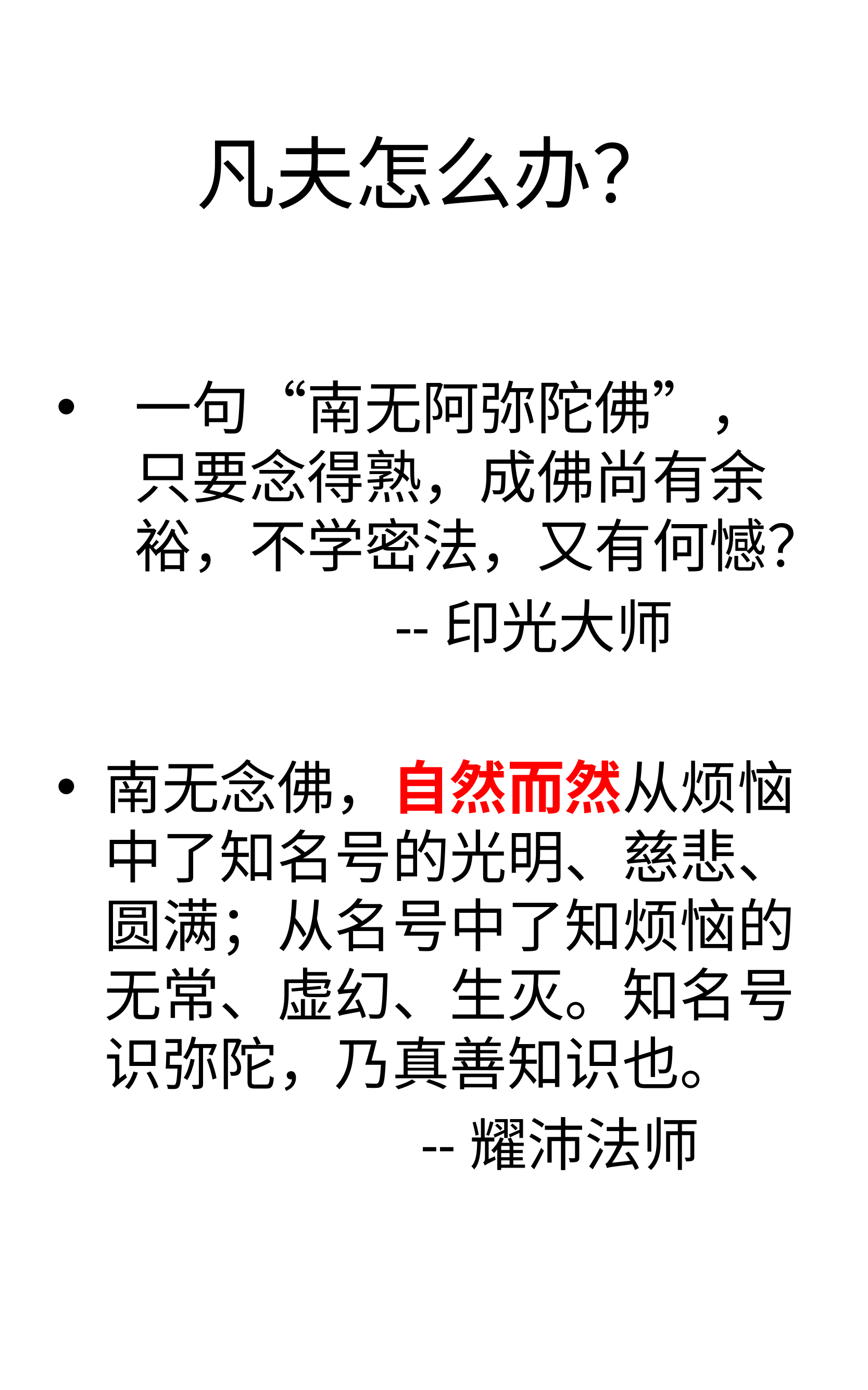

# 凡夫怎么办？

一句“南无阿弥陀佛”，只要念得熟，成佛尚有余裕，不学密法，又有何憾？
                          --印光大师

南无念佛，自然而然从烦恼中了知名号的光明、慈悲、圆满；从名号中了知烦恼的无常、虚幻、生灭。知名号识弥陀，乃真善知识也。
                            --耀沛法师